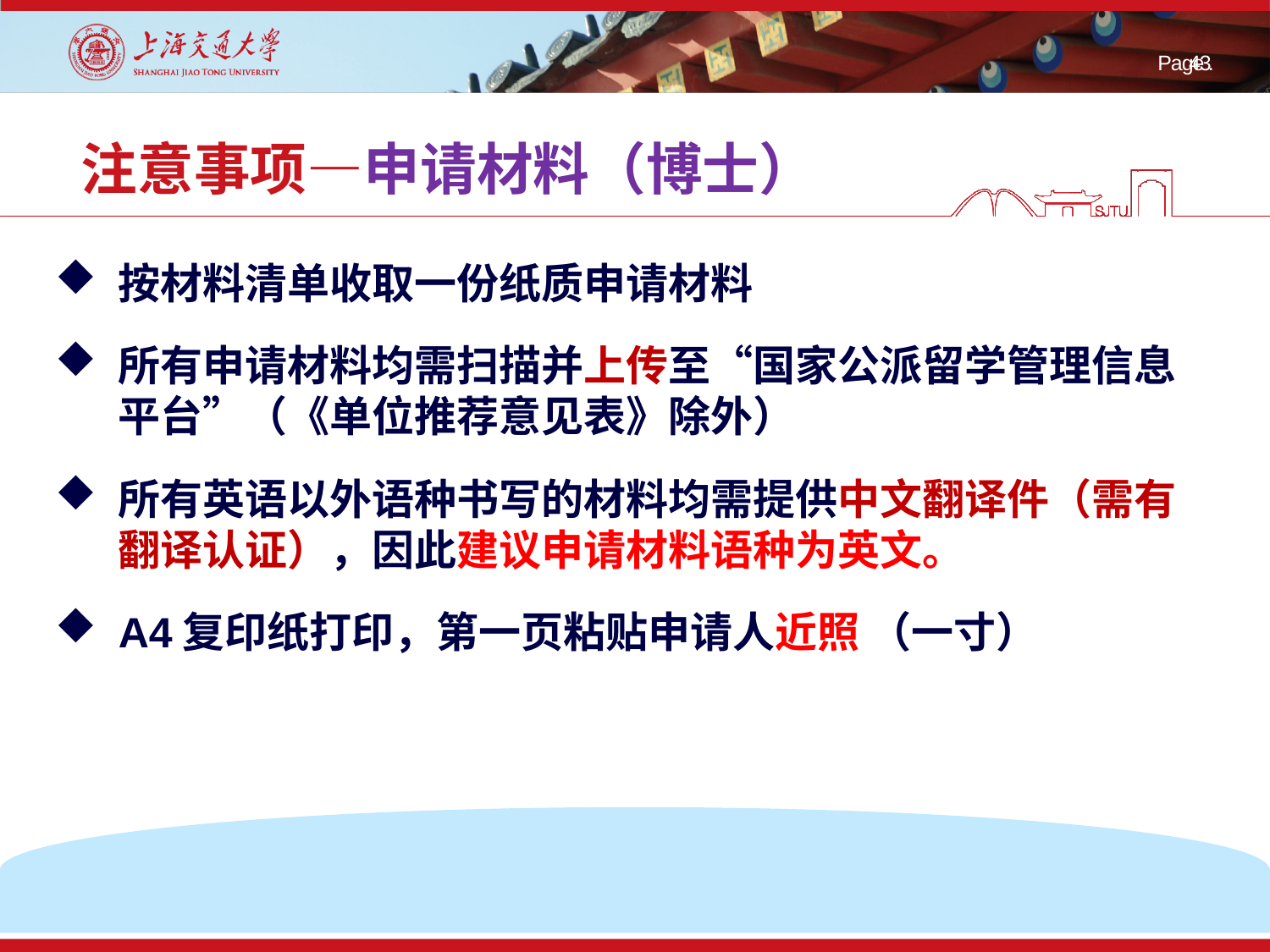

# 注意事项—申请材料（博士）

按材料清单收取一份纸质申请材料
所有申请材料均需扫描并上传至“国家公派留学管理信息平台”（《单位推荐意见表》除外）
所有英语以外语种书写的材料均需提供中文翻译件（需有翻译认证），因此建议申请材料语种为英文。
A4复印纸打印，第一页粘贴申请人近照 （一寸）